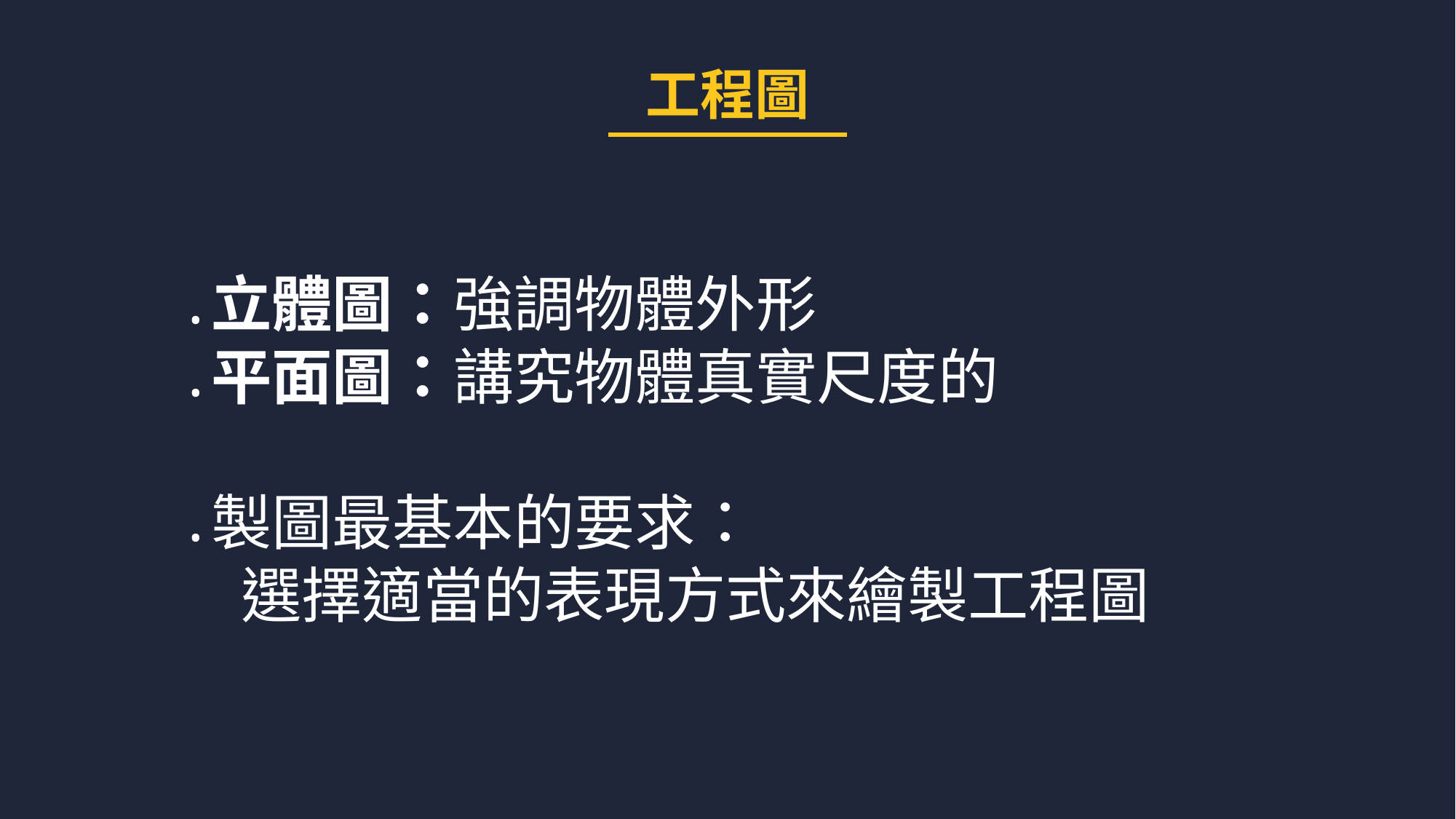

工程圖
立體圖：強調物體外形
平面圖：講究物體真實尺度的

製圖最基本的要求：
　選擇適當的表現方式來繪製工程圖